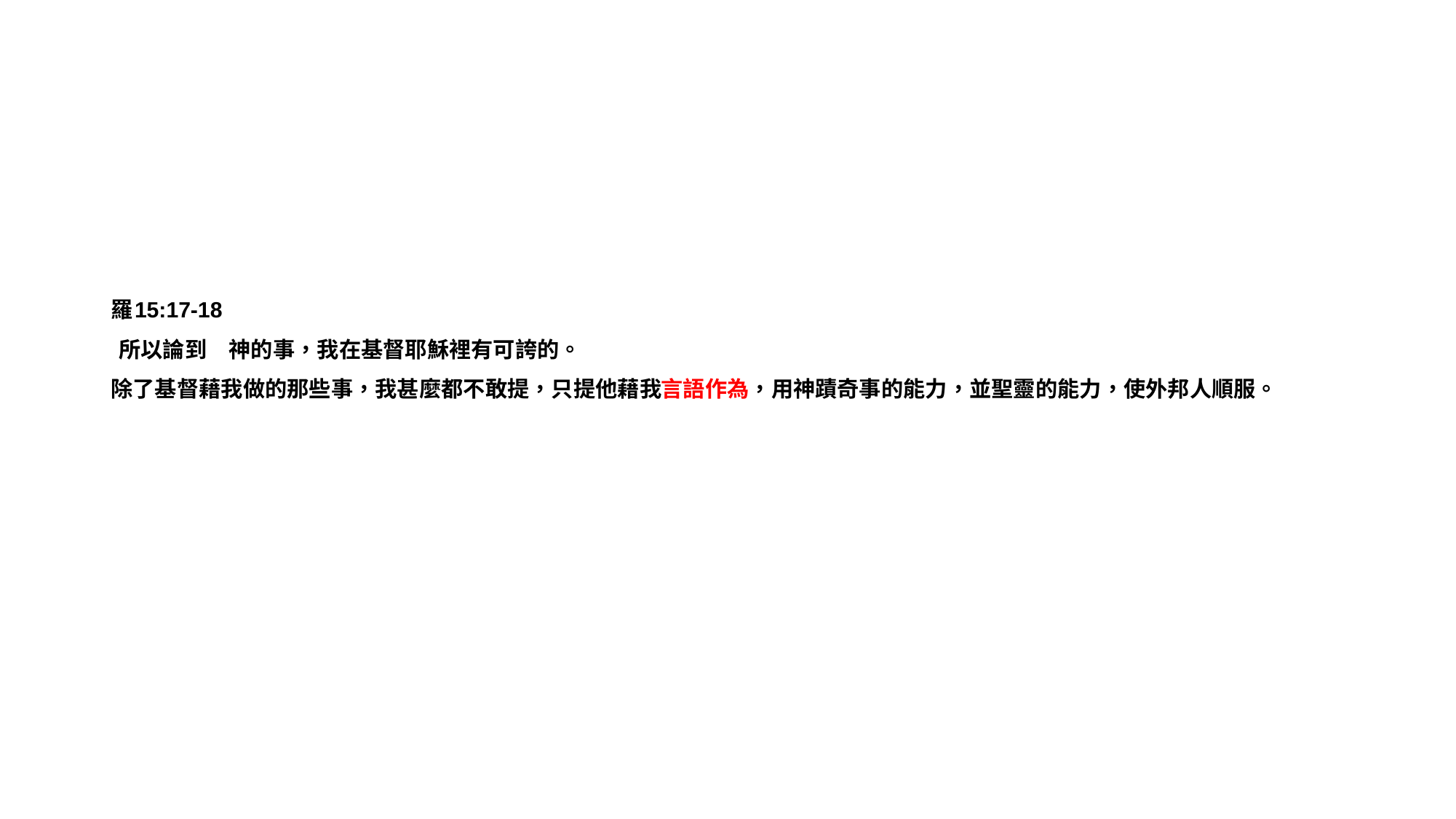

# 羅15:17-18 所以論到　神的事，我在基督耶穌裡有可誇的。 除了基督藉我做的那些事，我甚麼都不敢提，只提他藉我言語作為，用神蹟奇事的能力，並聖靈的能力，使外邦人順服。